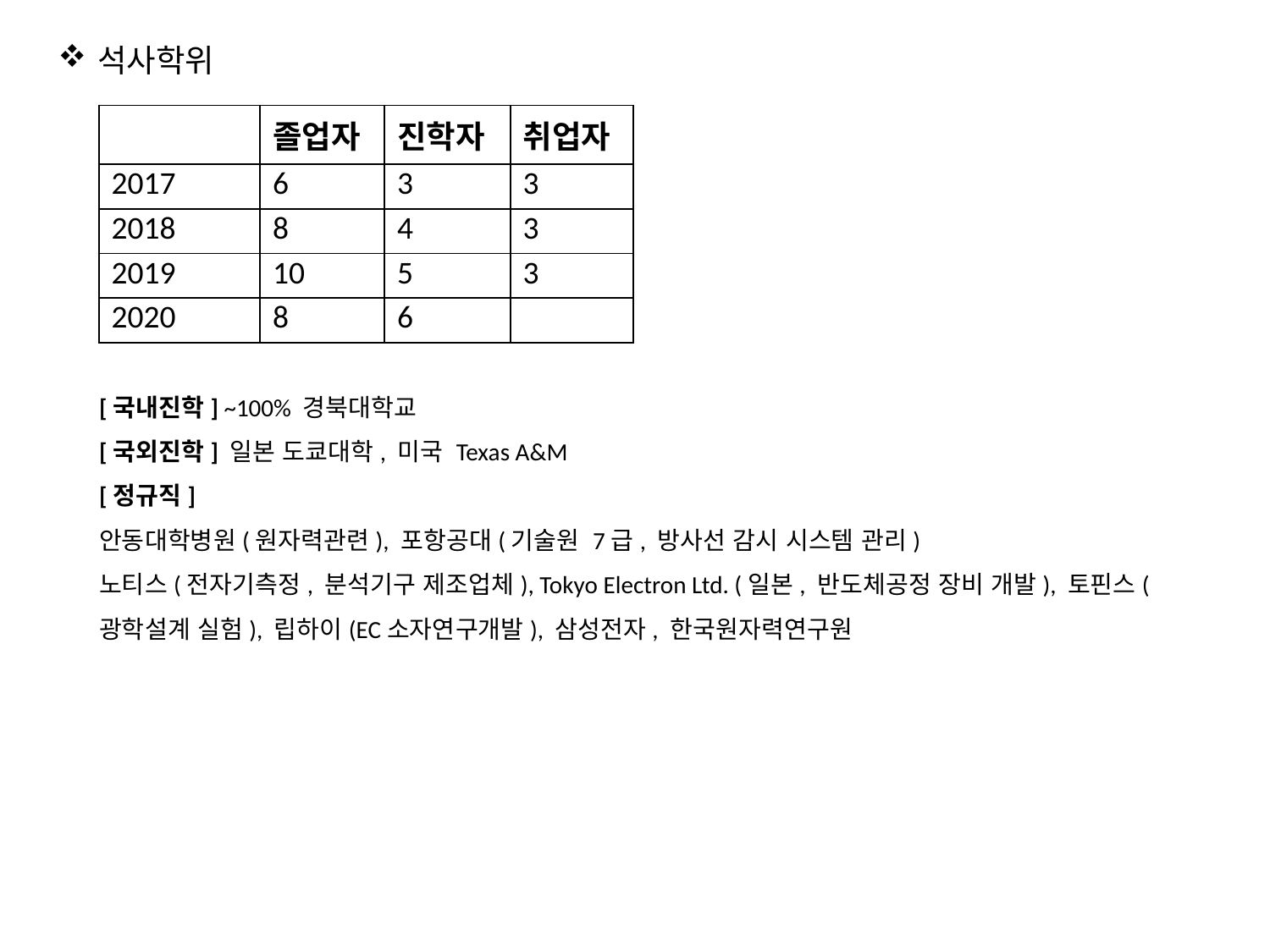

석사학위
|  | 졸업자 | 진학자 | 취업자 |
| --- | --- | --- | --- |
| 2017 | 6 | 3 | 3 |
| 2018 | 8 | 4 | 3 |
| 2019 | 10 | 5 | 3 |
| 2020 | 8 | 6 |  |

[국내진학] ~100% 경북대학교
[국외진학] 일본 도쿄대학, 미국 Texas A&M
[정규직]
안동대학병원(원자력관련), 포항공대(기술원 7급, 방사선 감시 시스템 관리)
노티스(전자기측정, 분석기구 제조업체), Tokyo Electron Ltd. (일본, 반도체공정 장비 개발), 토핀스(광학설계 실험), 립하이(EC소자연구개발), 삼성전자, 한국원자력연구원